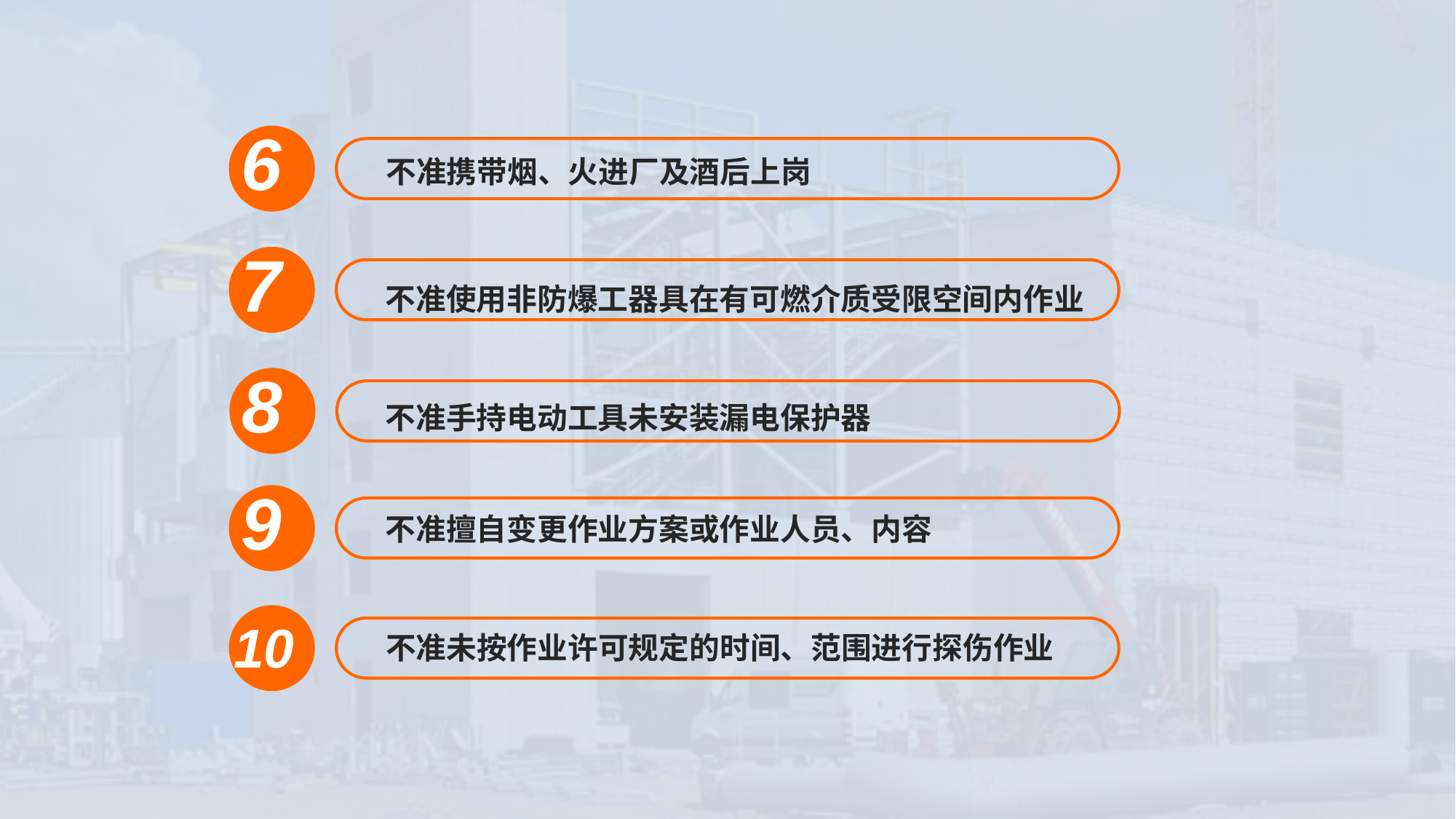

6

不准携带烟、火进厂及酒后上岗
7

不准使用非防爆工器具在有可燃介质受限空间内作业

8

不准手持电动工具未安装漏电保护器

9

不准擅自变更作业方案或作业人员、内容

10

不准未按作业许可规定的时间、范围进行探伤作业